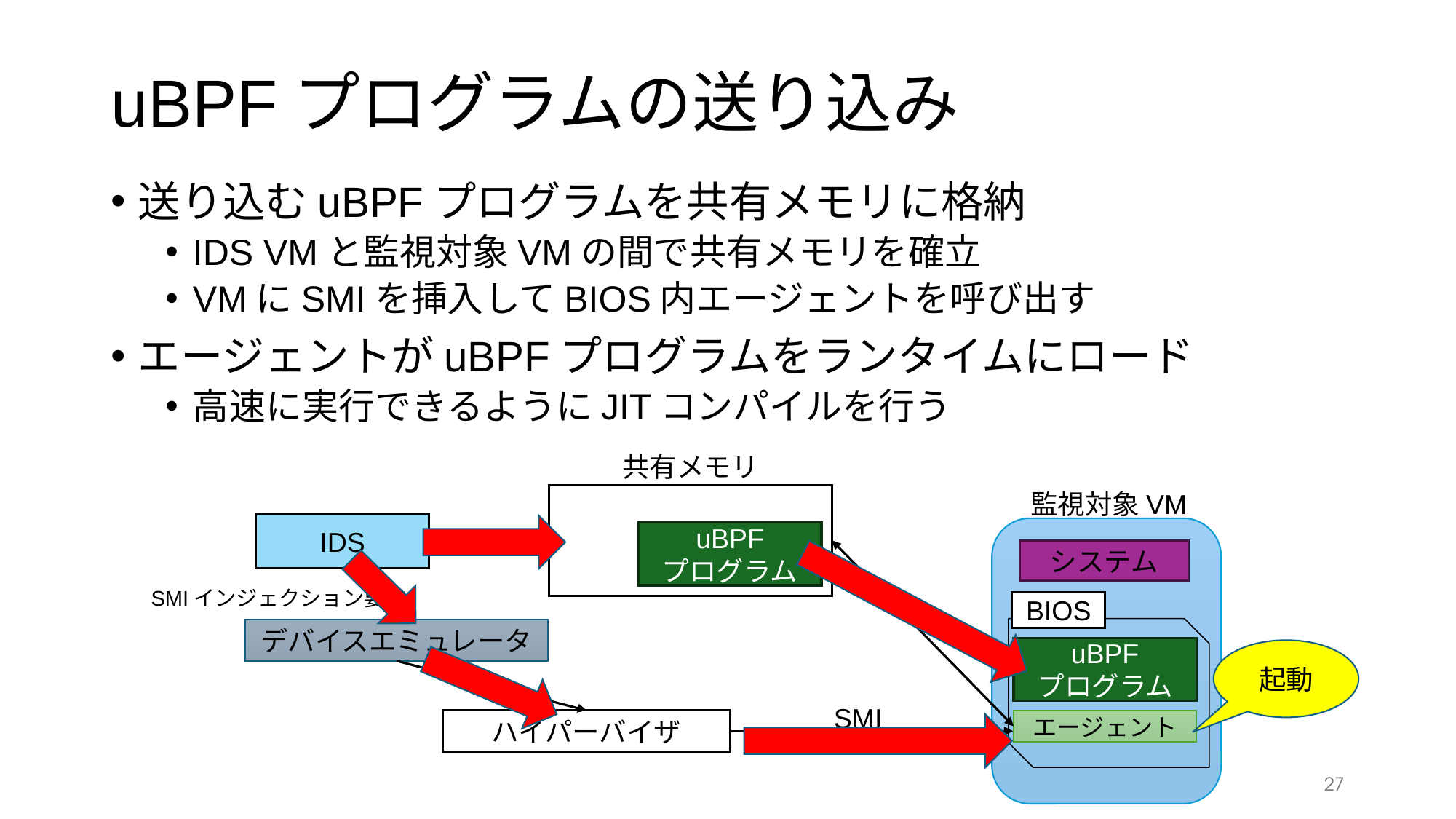

# uBPFプログラムの送り込み
送り込むuBPFプログラムを共有メモリに格納
IDS VMと監視対象VMの間で共有メモリを確立
VMにSMIを挿入してBIOS内エージェントを呼び出す
エージェントがuBPFプログラムをランタイムにロード
高速に実行できるようにJITコンパイルを行う
共有メモリ
監視対象VM

IDS

uBPF
プログラム
システム

SMIインジェクション要求

BIOS

デバイスエミュレータ
uBPF
プログラム
起動

SMI
ハイパーバイザ
エージェント

27